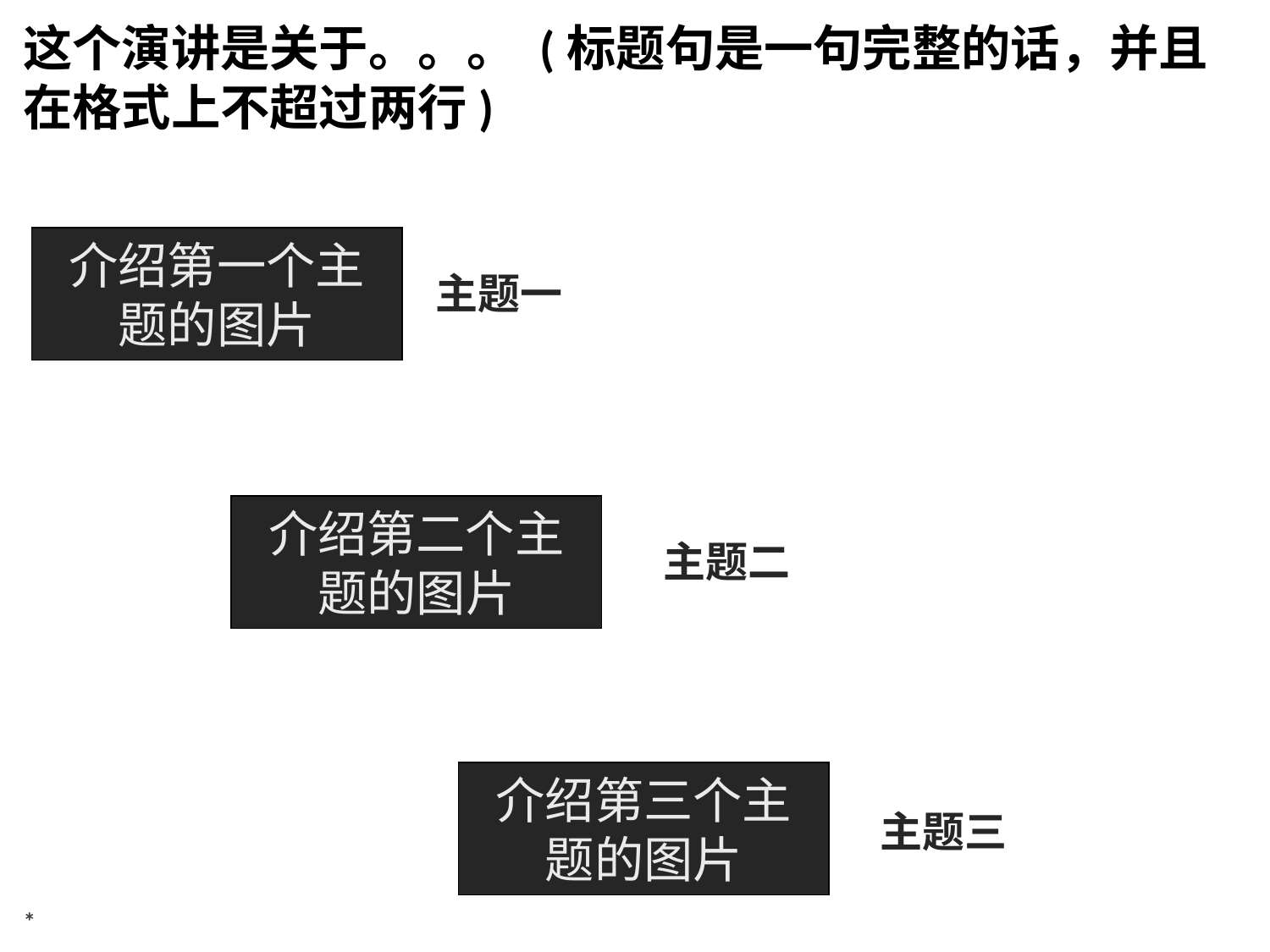

这个演讲是关于。。。 (标题句是一句完整的话，并且在格式上不超过两行)
介绍第一个主题的图片
主题一
介绍第二个主题的图片
主题二
介绍第三个主题的图片
主题三

*